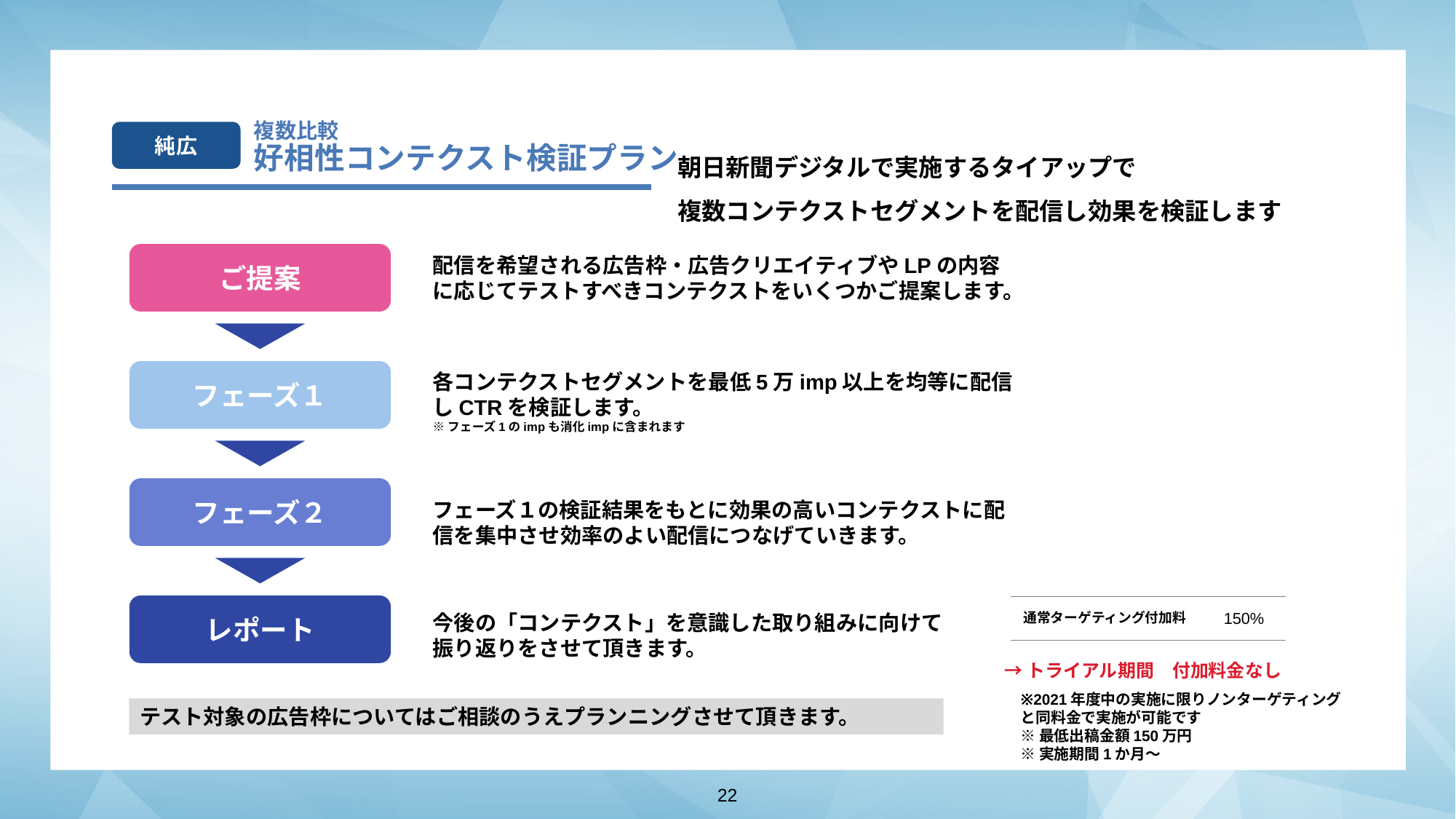

複数比較
好相性コンテクスト検証プラン
純広
朝日新聞デジタルで実施するタイアップで
複数コンテクストセグメントを配信し効果を検証します
配信を希望される広告枠・広告クリエイティブやLPの内容に応じてテストすべきコンテクストをいくつかご提案します。
ご提案

各コンテクストセグメントを最低5万imp以上を均等に配信しCTRを検証します。
※フェーズ1のimpも消化impに含まれます
フェーズ１

フェーズ２
フェーズ１の検証結果をもとに効果の高いコンテクストに配信を集中させ効率のよい配信につなげていきます。

レポート
今後の「コンテクスト」を意識した取り組みに向けて
振り返りをさせて頂きます。
150%
通常ターゲティング付加料
→トライアル期間　付加料金なし
※2021年度中の実施に限りノンターゲティングと同料金で実施が可能です
※最低出稿金額150万円
※実施期間1か月～
テスト対象の広告枠についてはご相談のうえプランニングさせて頂きます。
22